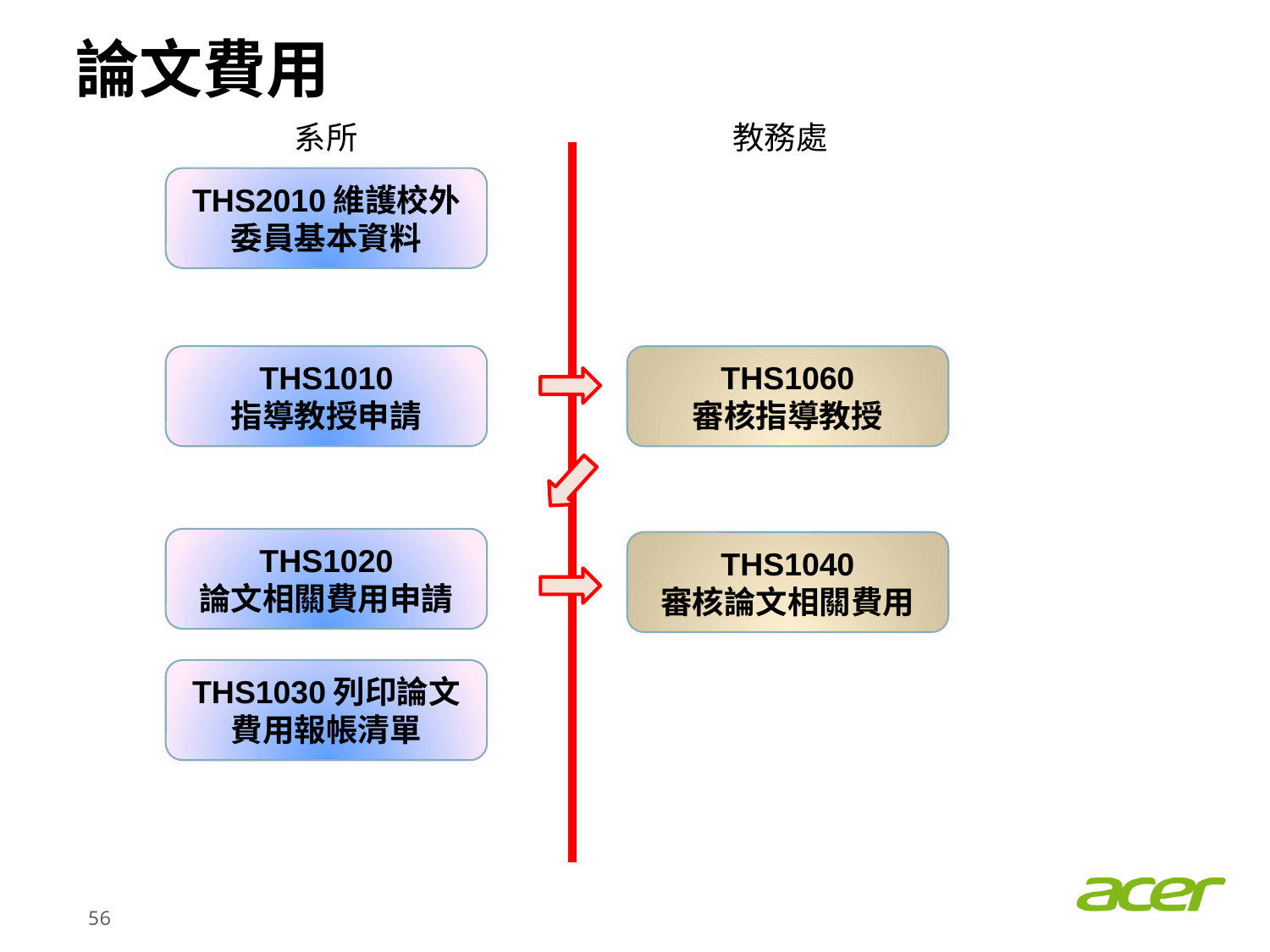

# 論文費用
系所
教務處
THS2010維護校外委員基本資料
THS1010
指導教授申請
THS1060
審核指導教授

THS1020
論文相關費用申請
THS1040
審核論文相關費用

THS1030列印論文費用報帳清單
56